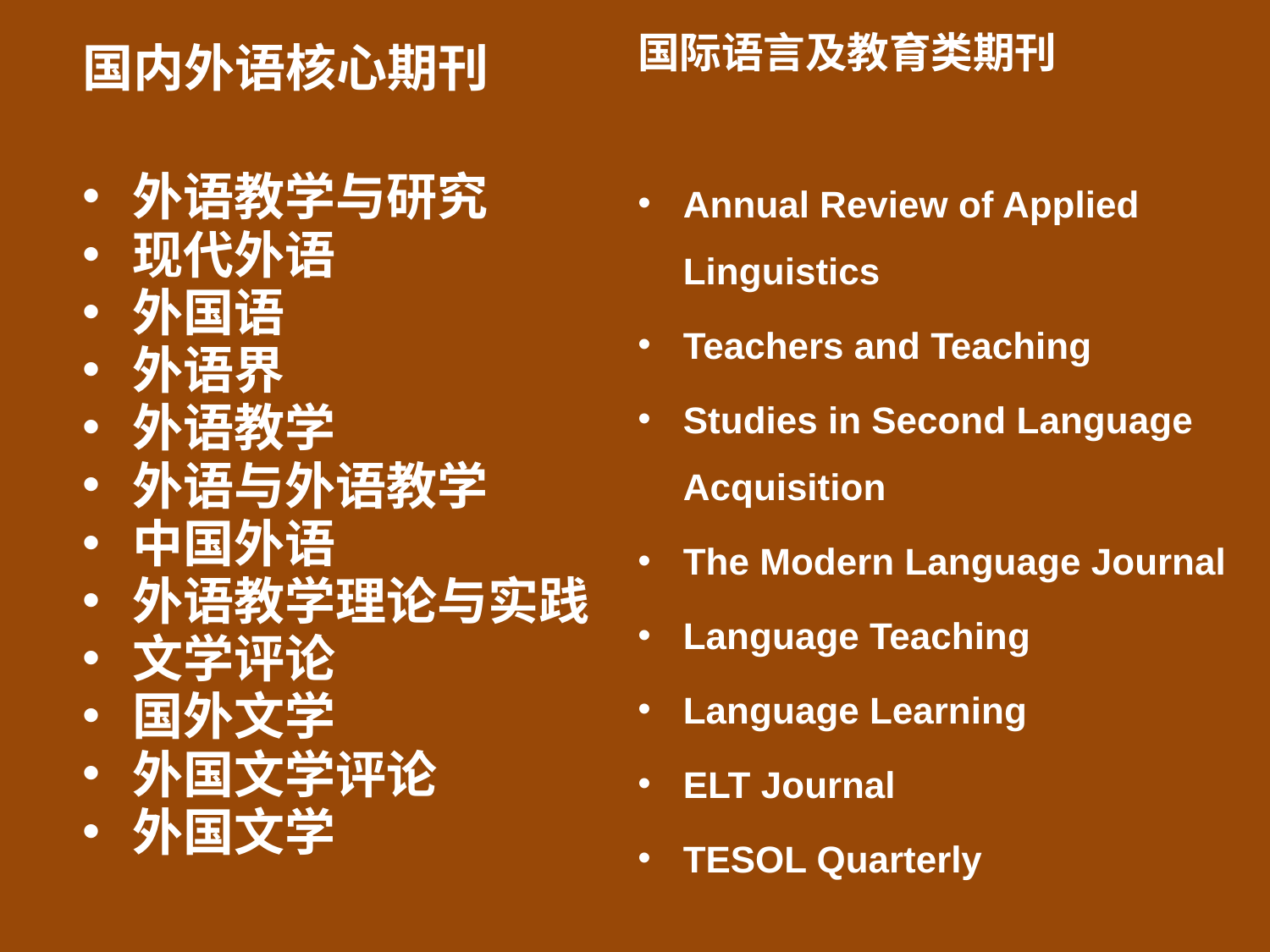

国际语言及教育类期刊

Annual Review of Applied Linguistics
Teachers and Teaching
Studies in Second Language Acquisition
The Modern Language Journal
Language Teaching
Language Learning
ELT Journal
TESOL Quarterly
国内外语核心期刊

外语教学与研究
现代外语
外国语
外语界
外语教学
外语与外语教学
中国外语
外语教学理论与实践
文学评论
国外文学
外国文学评论
外国文学